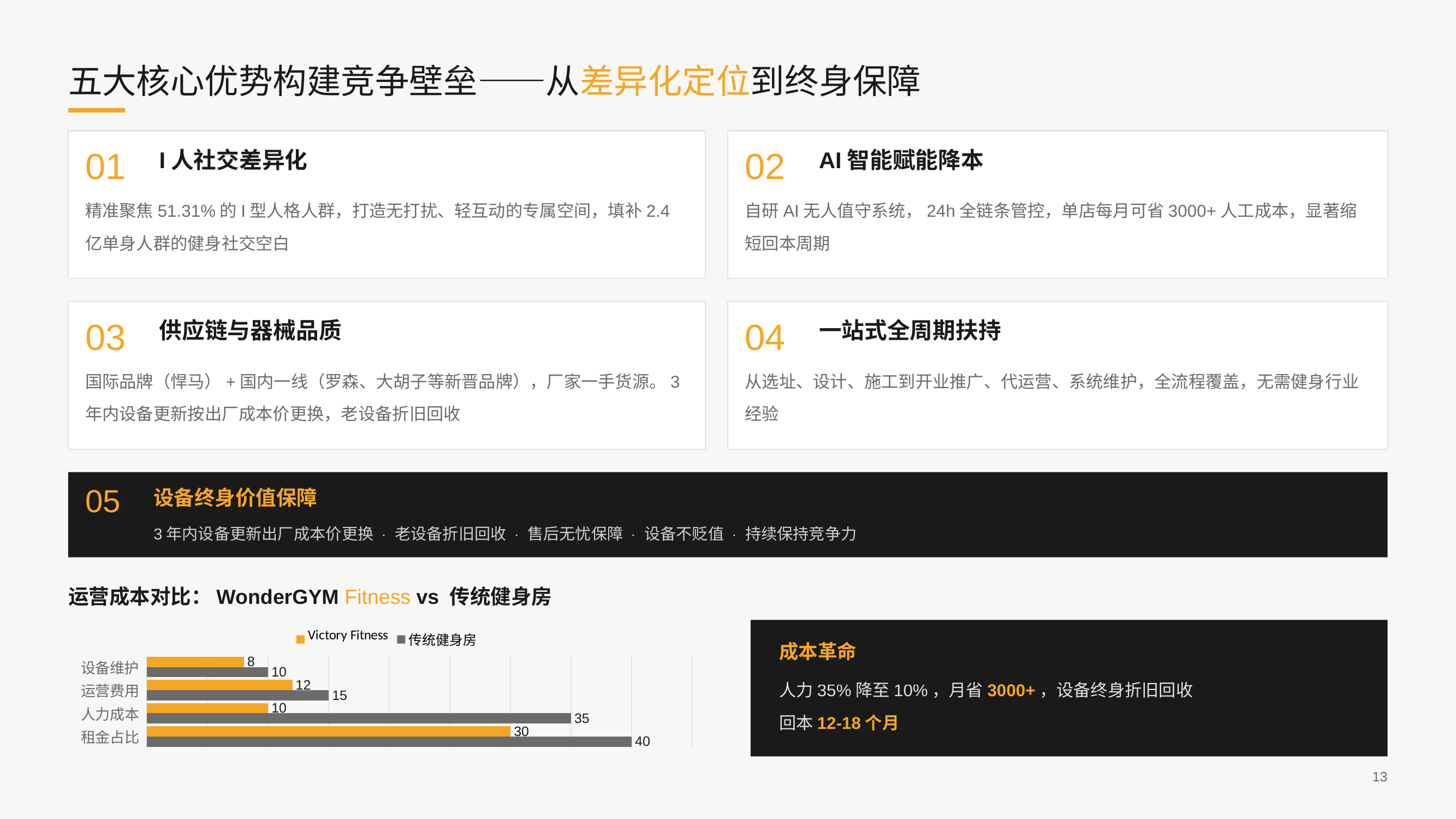

五大核心优势构建竞争壁垒——从差异化定位到终身保障

01
I人社交差异化
02
AI智能赋能降本
精准聚焦51.31%的I型人格人群，打造无打扰、轻互动的专属空间，填补2.4亿单身人群的健身社交空白
自研AI无人值守系统，24h全链条管控，单店每月可省3000+人工成本，显著缩短回本周期

03
供应链与器械品质
04
一站式全周期扶持
国际品牌（悍马）+国内一线（罗森、大胡子等新晋品牌），厂家一手货源。3年内设备更新按出厂成本价更换，老设备折旧回收
从选址、设计、施工到开业推广、代运营、系统维护，全流程覆盖，无需健身行业经验

05
设备终身价值保障
3年内设备更新出厂成本价更换 · 老设备折旧回收 · 售后无忧保障 · 设备不贬值 · 持续保持竞争力
运营成本对比：WonderGYM Fitness vs 传统健身房

### Chart

| Category | 传统健身房 | Victory Fitness |
|---|---|---|
| 租金占比 | 40.0 | 30.0 |
| 人力成本 | 35.0 | 10.0 |
| 运营费用 | 15.0 | 12.0 |
| 设备维护 | 10.0 | 8.0 |
成本革命
人力35%降至10%，月省3000+，设备终身折旧回收
回本12-18个月
13